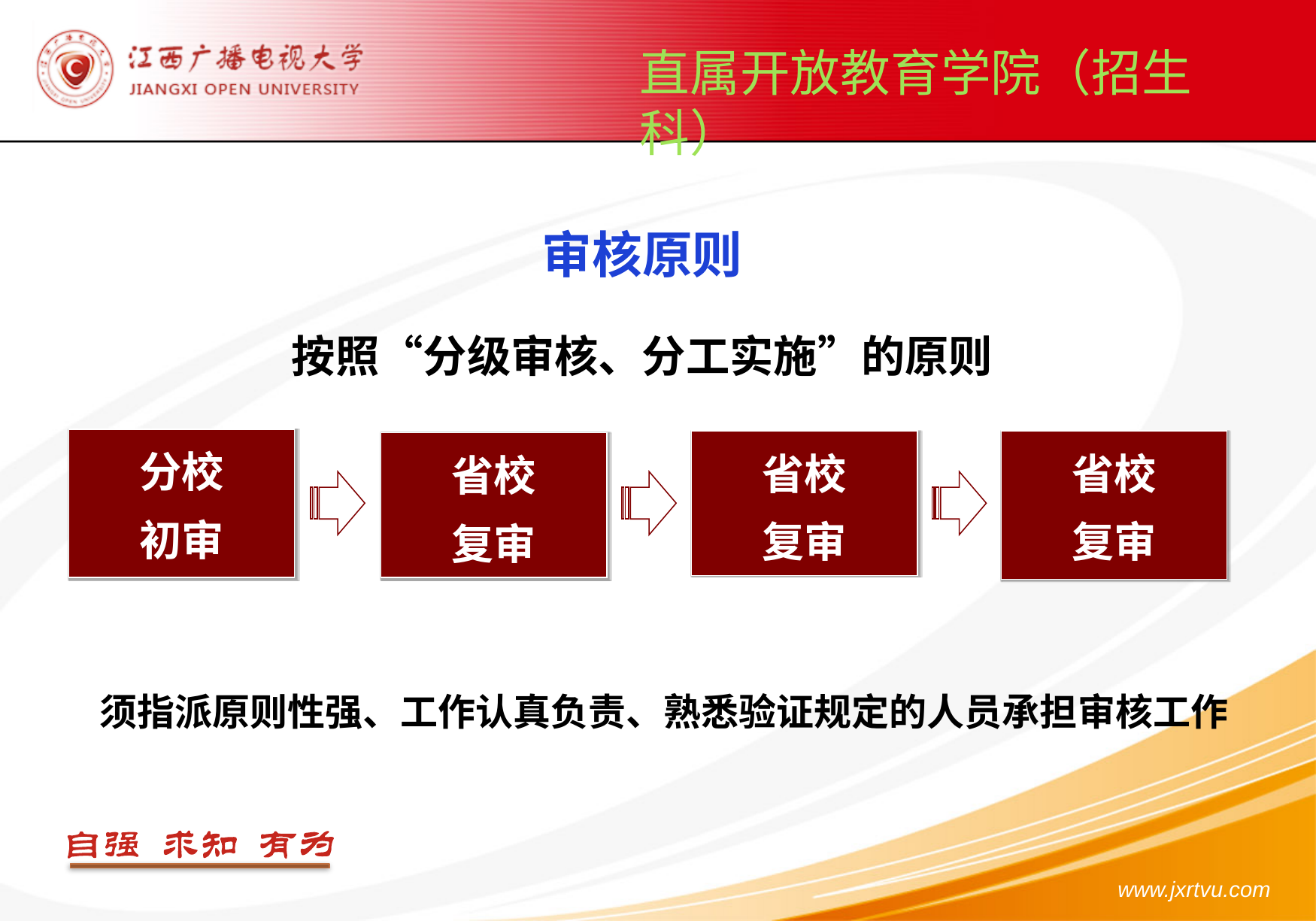

直属开放教育学院（招生科）
# 审核原则 按照“分级审核、分工实施”的原则
分校
初审
省校
复审
省校
复审
省校
复审

须指派原则性强、工作认真负责、熟悉验证规定的人员承担审核工作